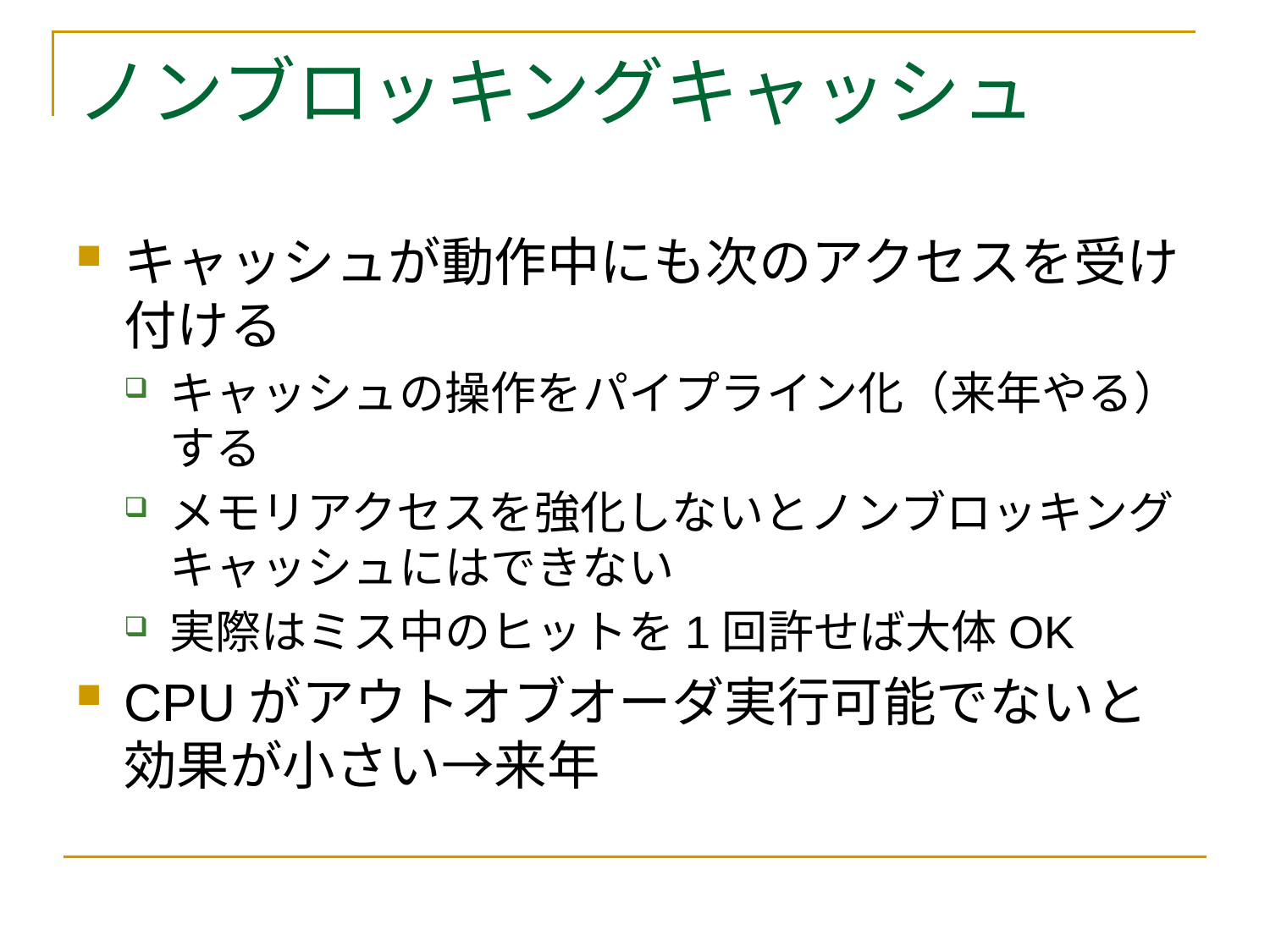

# ノンブロッキングキャッシュ
キャッシュが動作中にも次のアクセスを受け付ける
キャッシュの操作をパイプライン化（来年やる）する
メモリアクセスを強化しないとノンブロッキングキャッシュにはできない
実際はミス中のヒットを1回許せば大体OK
CPUがアウトオブオーダ実行可能でないと効果が小さい→来年